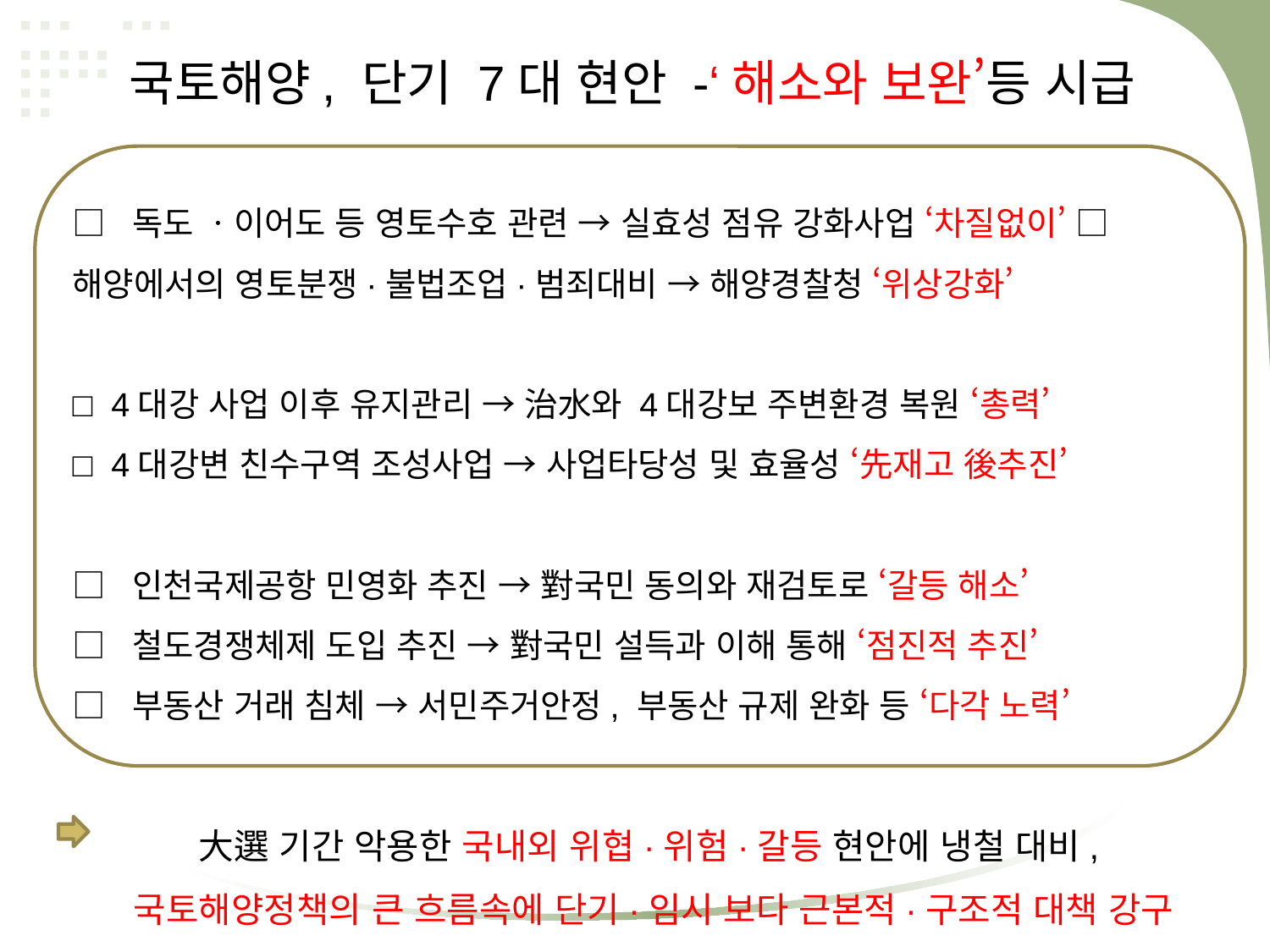

국토해양, 단기 7대 현안 -‘해소와 보완’등 시급

□  독도 ㆍ이어도 등 영토수호 관련 → 실효성 점유 강화사업 ‘차질없이’ □  해양에서의 영토분쟁·불법조업·범죄대비 → 해양경찰청 ‘위상강화’

□  4대강 사업 이후 유지관리 → 治水와 4대강보 주변환경 복원 ‘총력’
□  4대강변 친수구역 조성사업 → 사업타당성 및 효율성 ‘先재고 後추진’

□  인천국제공항 민영화 추진 → 對국민 동의와 재검토로 ‘갈등 해소’
□  철도경쟁체제 도입 추진 → 對국민 설득과 이해 통해 ‘점진적 추진’
□  부동산 거래 침체 → 서민주거안정, 부동산 규제 완화 등 ‘다각 노력’
大選 기간 악용한 국내외 위협·위험·갈등 현안에 냉철 대비,
국토해양정책의 큰 흐름속에 단기·임시 보다 근본적·구조적 대책 강구